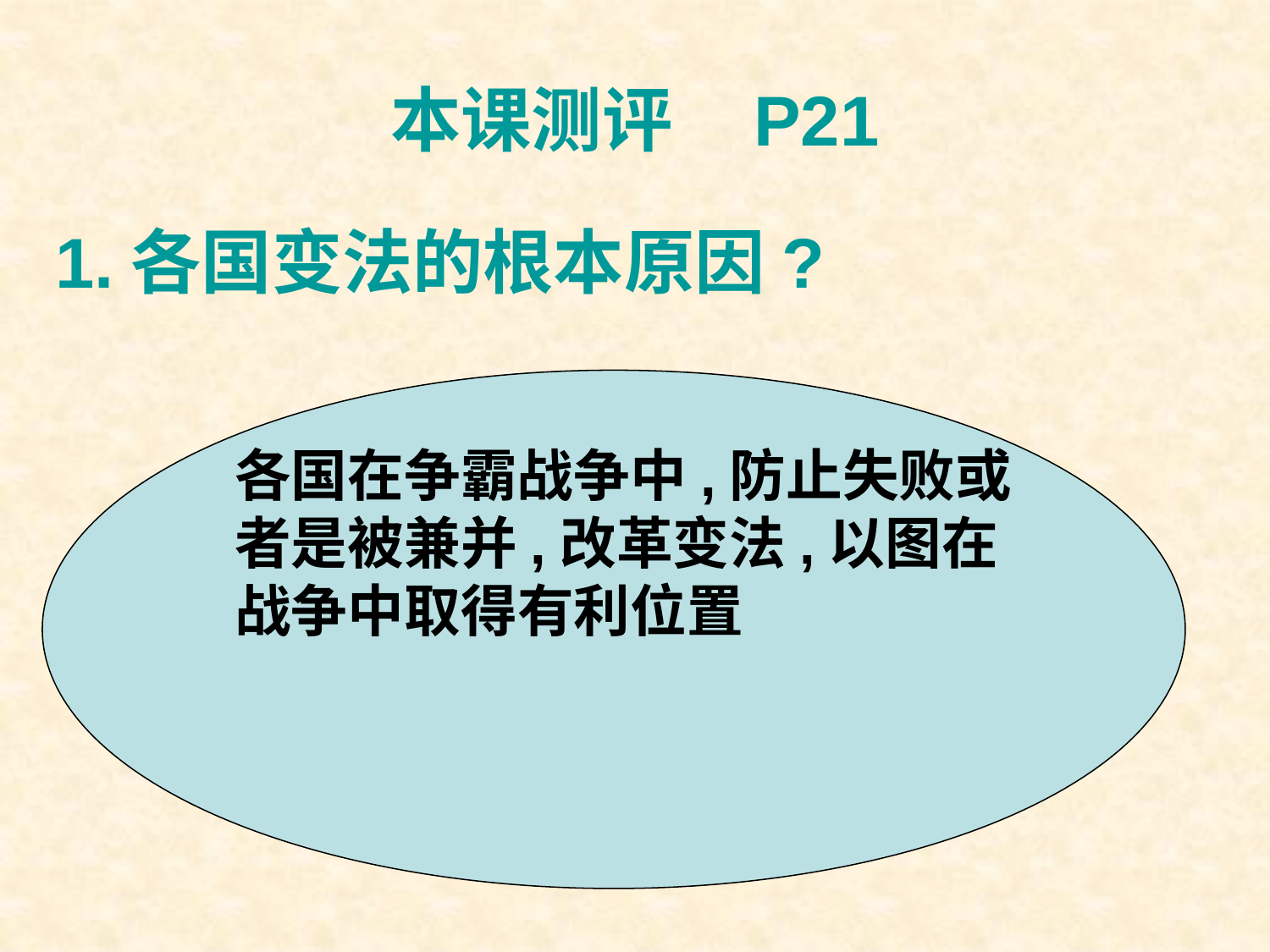

# 本课测评    P21
1.各国变法的根本原因?

各国在争霸战争中,防止失败或者是被兼并,改革变法,以图在战争中取得有利位置